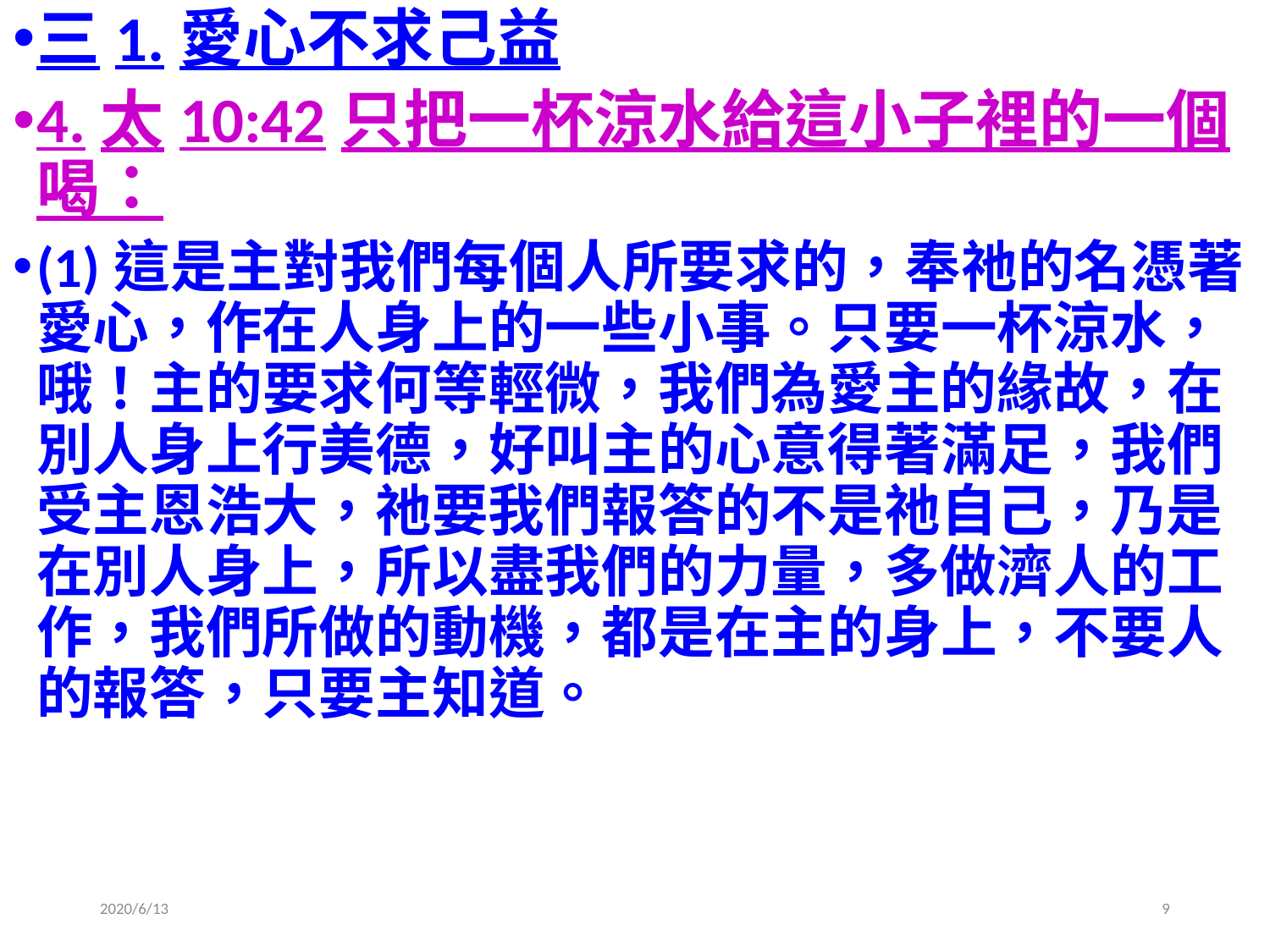

三1.愛心不求己益
4.太10:42只把一杯涼水給這小子裡的一個喝：
(1)這是主對我們每個人所要求的，奉祂的名憑著愛心，作在人身上的一些小事。只要一杯涼水，哦！主的要求何等輕微，我們為愛主的緣故，在別人身上行美德，好叫主的心意得著滿足，我們受主恩浩大，祂要我們報答的不是祂自己，乃是在別人身上，所以盡我們的力量，多做濟人的工作，我們所做的動機，都是在主的身上，不要人的報答，只要主知道。

2020/6/13
9